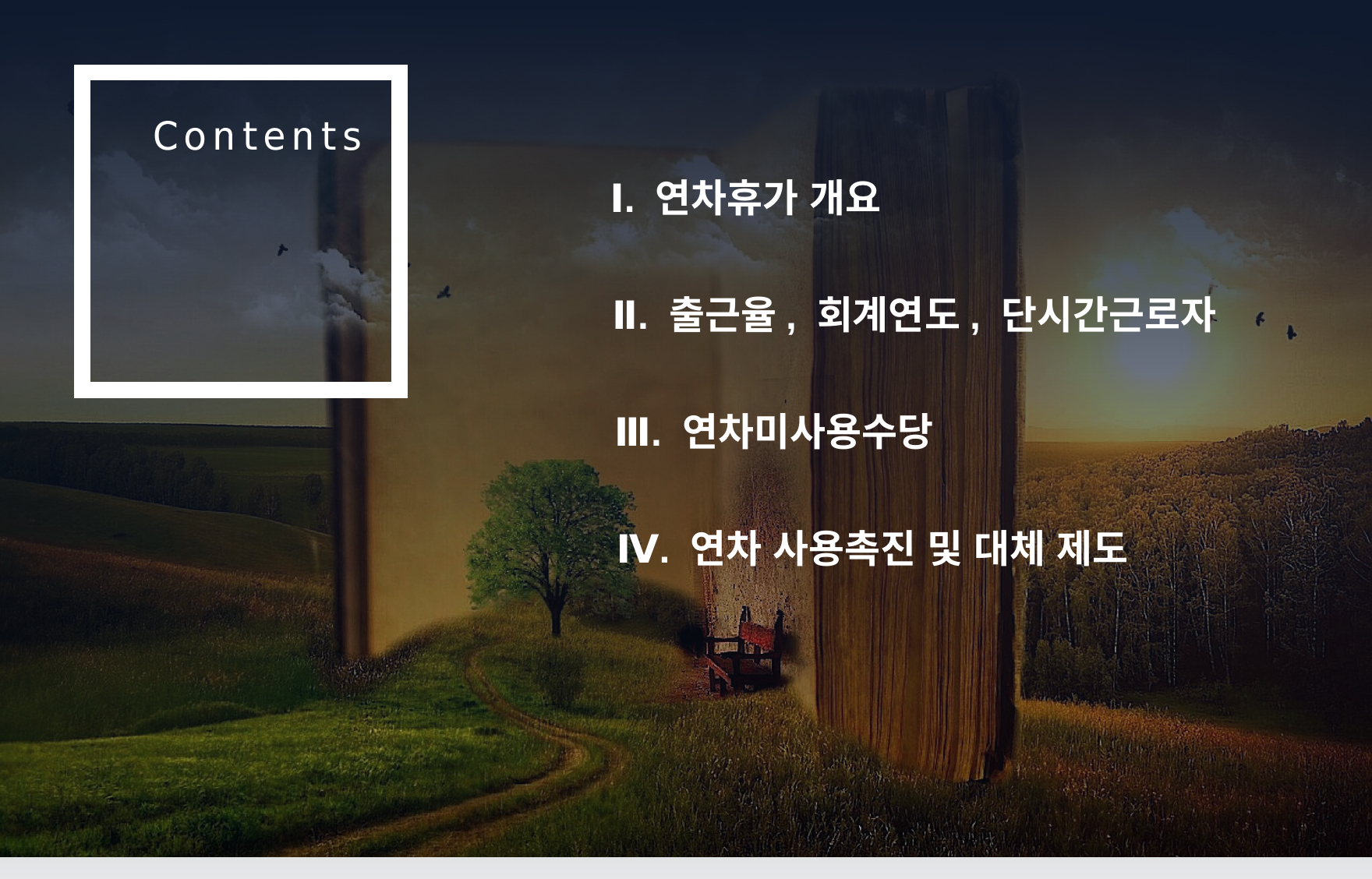

Ⅰ. 연차휴가 개요
Ⅱ. 출근율, 회계연도, 단시간근로자
Ⅲ. 연차미사용수당
Ⅳ. 연차 사용촉진 및 대체 제도